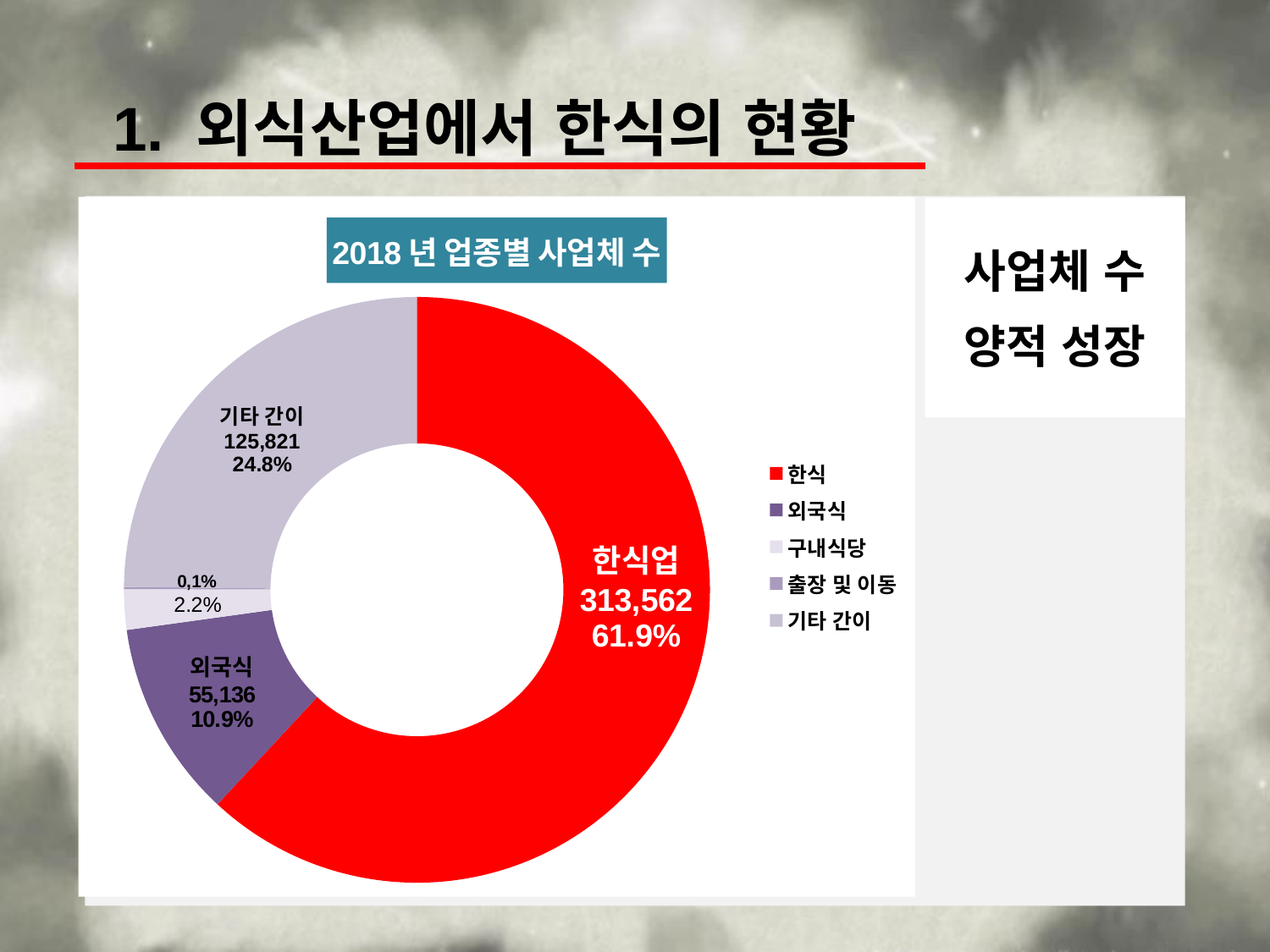

1. 외식산업에서 한식의 현황

### Chart: 2018년 업종별 사업체 수

| Category |  |
|---|---|
| 한식 | 313562.0 |
| 외국식 | 55136.0 |
| 구내식당 | 11325.0 |
| 출장 및 이동 | 563.0 |
| 기타 간이 | 125821.0 |
사업체 수

양적 성장